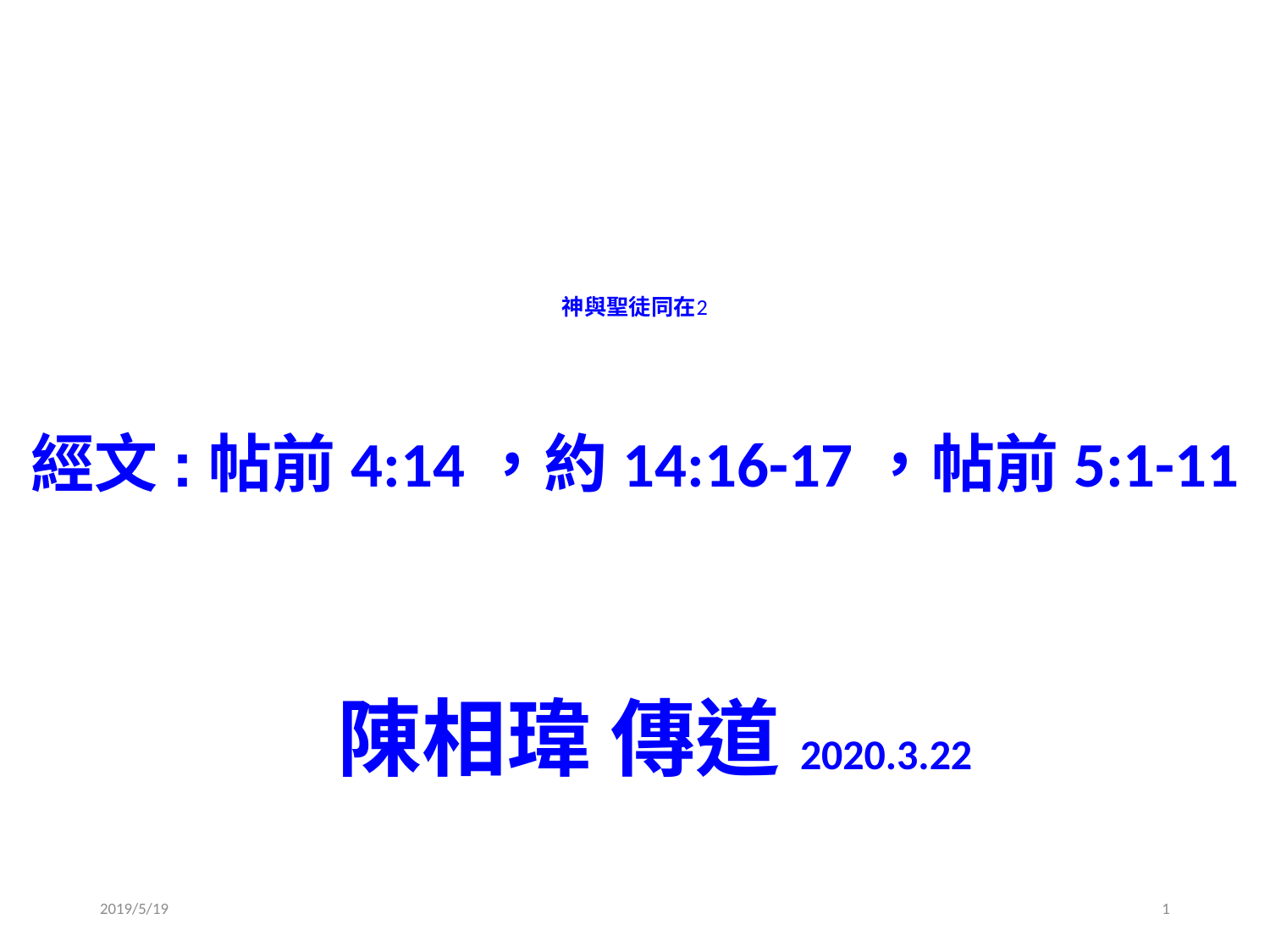

# 神與聖徒同在2
經文:帖前4:14，約14:16-17，帖前5:1-11
 陳相瑋 傳道2020.3.22
2019/5/19
1